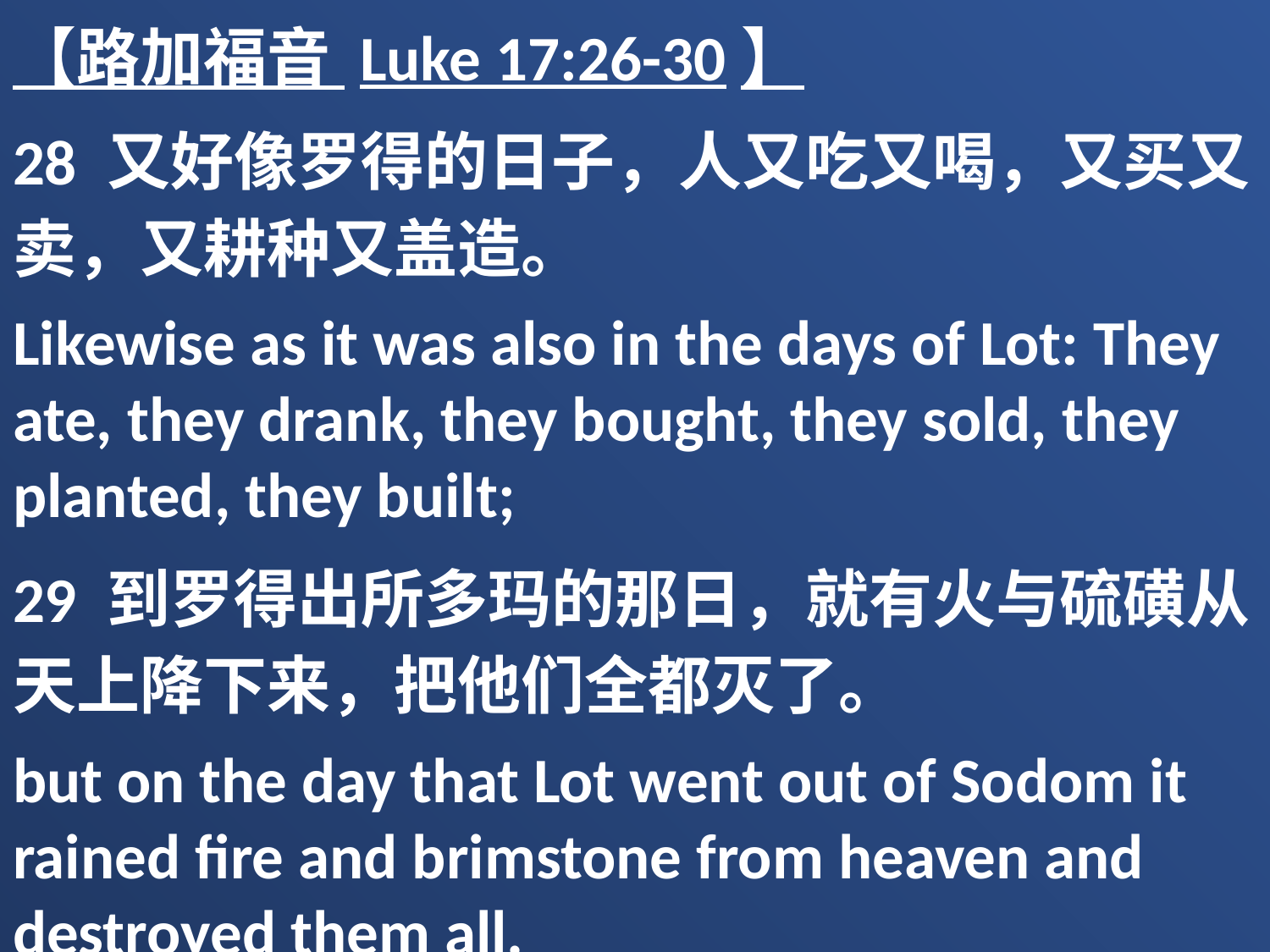

【路加福音 Luke 17:26-30】
28 又好像罗得的日子，人又吃又喝，又买又卖，又耕种又盖造。
Likewise as it was also in the days of Lot: They ate, they drank, they bought, they sold, they planted, they built;
29 到罗得出所多玛的那日，就有火与硫磺从天上降下来，把他们全都灭了。
but on the day that Lot went out of Sodom it rained fire and brimstone from heaven and destroyed them all.